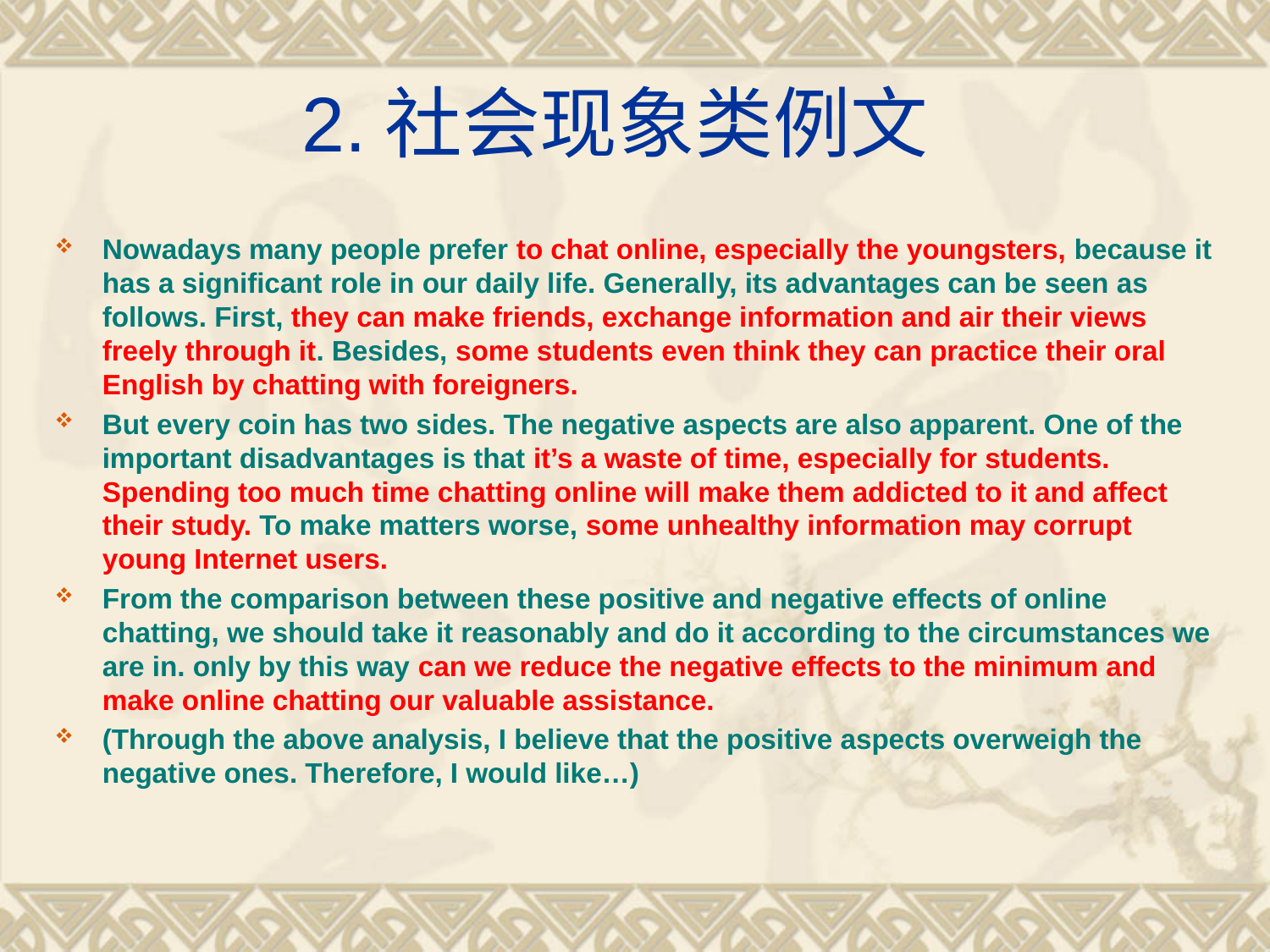

# 2.社会现象类例文
Nowadays many people prefer to chat online, especially the youngsters, because it has a significant role in our daily life. Generally, its advantages can be seen as follows. First, they can make friends, exchange information and air their views freely through it. Besides, some students even think they can practice their oral English by chatting with foreigners.
But every coin has two sides. The negative aspects are also apparent. One of the important disadvantages is that it’s a waste of time, especially for students. Spending too much time chatting online will make them addicted to it and affect their study. To make matters worse, some unhealthy information may corrupt young Internet users.
From the comparison between these positive and negative effects of online chatting, we should take it reasonably and do it according to the circumstances we are in. only by this way can we reduce the negative effects to the minimum and make online chatting our valuable assistance.
(Through the above analysis, I believe that the positive aspects overweigh the negative ones. Therefore, I would like…)